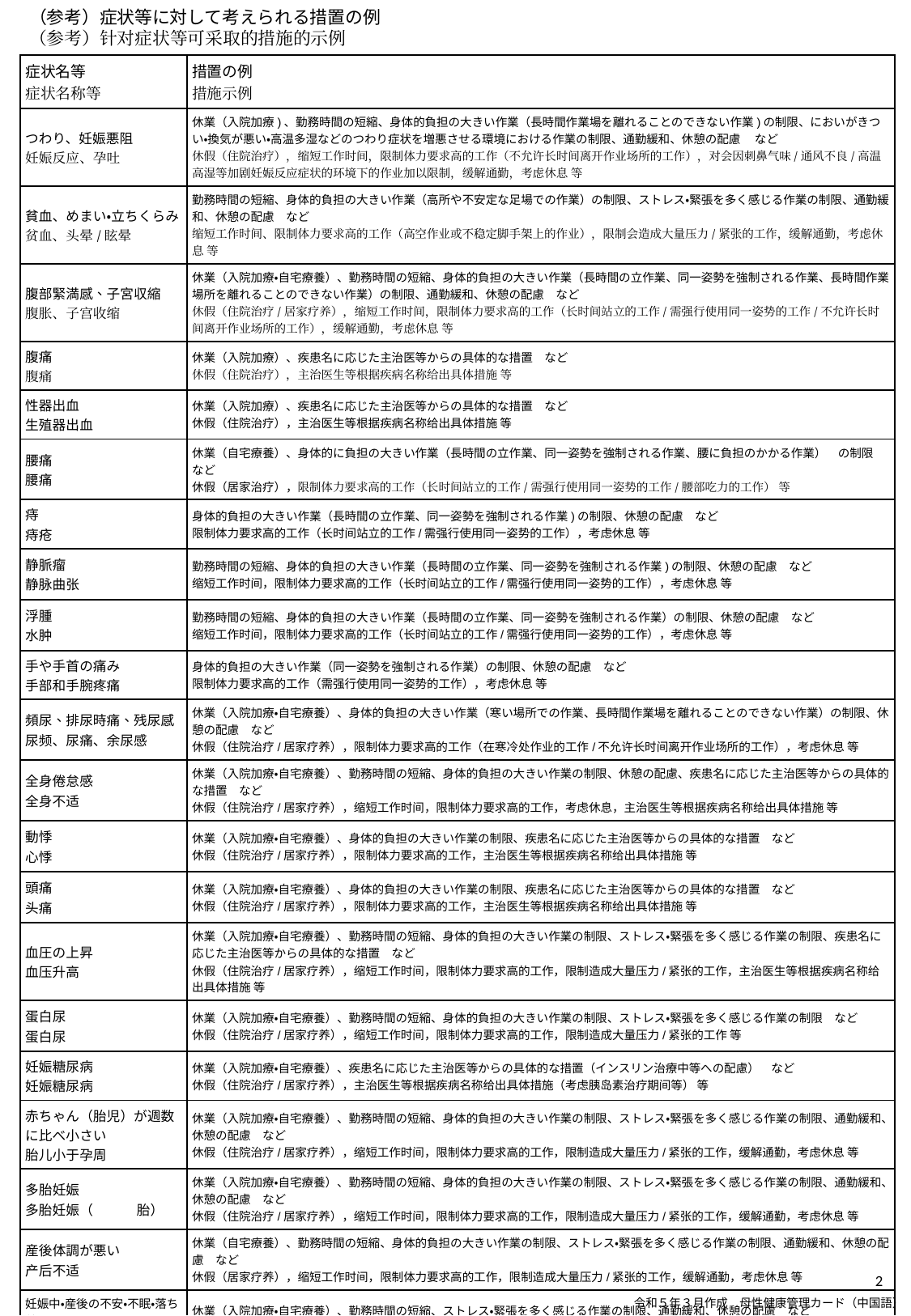

（参考）症状等に対して考えられる措置の例
（参考）针对症状等可采取的措施的示例
| 症状名等 症状名称等 | 措置の例 措施示例 |
| --- | --- |
| つわり、妊娠悪阻 妊娠反应、孕吐 | 休業（入院加療)、勤務時間の短縮、身体的負担の大きい作業（長時間作業場を離れることのできない作業)の制限、においがきつい・換気が悪い・高温多湿などのつわり症状を増悪させる環境における作業の制限、通勤緩和、休憩の配慮　 など 休假（住院治疗），缩短工作时间，限制体力要求高的工作（不允许长时间离开作业场所的工作），对会因刺鼻气味/通风不良/高温高湿等加剧妊娠反应症状的环境下的作业加以限制，缓解通勤，考虑休息 等 |
| 貧血、めまい・立ちくらみ 贫血、头晕/眩晕 | 勤務時間の短縮、身体的負担の大きい作業（高所や不安定な足場での作業）の制限、ストレス・緊張を多く感じる作業の制限、通勤緩和、休憩の配慮　など 缩短工作时间、限制体力要求高的工作（高空作业或不稳定脚手架上的作业），限制会造成大量压力/紧张的工作，缓解通勤，考虑休息 等 |
| 腹部緊満感、子宮収縮 腹胀、子宫收缩 | 休業（入院加療・自宅療養）、勤務時間の短縮、身体的負担の大きい作業（長時間の立作業、同一姿勢を強制される作業、長時間作業場所を離れることのできない作業）の制限、通勤緩和、休憩の配慮　など 休假（住院治疗/居家疗养），缩短工作时间，限制体力要求高的工作（长时间站立的工作/需强行使用同一姿势的工作/不允许长时间离开作业场所的工作），缓解通勤，考虑休息 等 |
| 腹痛 腹痛 | 休業（入院加療）、疾患名に応じた主治医等からの具体的な措置　など 休假（住院治疗），主治医生等根据疾病名称给出具体措施 等 |
| 性器出血 生殖器出血 | 休業（入院加療）、疾患名に応じた主治医等からの具体的な措置　など 休假（住院治疗），主治医生等根据疾病名称给出具体措施 等 |
| 腰痛 腰痛 | 休業（自宅療養）、身体的に負担の大きい作業（長時間の立作業、同一姿勢を強制される作業、腰に負担のかかる作業）　の制限　など 休假（居家治疗），限制体力要求高的工作（长时间站立的工作/需强行使用同一姿势的工作/腰部吃力的工作） 等 |
| 痔 痔疮 | 身体的負担の大きい作業（長時間の立作業、同一姿勢を強制される作業)の制限、休憩の配慮　など 限制体力要求高的工作（长时间站立的工作/需强行使用同一姿势的工作），考虑休息 等 |
| 静脈瘤 静脉曲张 | 勤務時間の短縮、身体的負担の大きい作業（長時間の立作業、同一姿勢を強制される作業)の制限、休憩の配慮　など 缩短工作时间，限制体力要求高的工作（长时间站立的工作/需强行使用同一姿势的工作），考虑休息 等 |
| 浮腫 水肿 | 勤務時間の短縮、身体的負担の大きい作業（長時間の立作業、同一姿勢を強制される作業）の制限、休憩の配慮　など 缩短工作时间，限制体力要求高的工作（长时间站立的工作/需强行使用同一姿势的工作），考虑休息 等 |
| 手や手首の痛み 手部和手腕疼痛 | 身体的負担の大きい作業（同一姿勢を強制される作業）の制限、休憩の配慮　など 限制体力要求高的工作（需强行使用同一姿势的工作），考虑休息 等 |
| 頻尿、排尿時痛、残尿感 尿频、尿痛、余尿感 | 休業（入院加療・自宅療養）、身体的負担の大きい作業（寒い場所での作業、長時間作業場を離れることのできない作業）の制限、休憩の配慮　など 休假（住院治疗/居家疗养），限制体力要求高的工作（在寒冷处作业的工作/不允许长时间离开作业场所的工作），考虑休息 等 |
| 全身倦怠感 全身不适 | 休業（入院加療・自宅療養）、勤務時間の短縮、身体的負担の大きい作業の制限、休憩の配慮、疾患名に応じた主治医等からの具体的な措置　など　　 休假（住院治疗/居家疗养），缩短工作时间，限制体力要求高的工作，考虑休息，主治医生等根据疾病名称给出具体措施 等 |
| 動悸 心悸 | 休業（入院加療・自宅療養）、身体的負担の大きい作業の制限、疾患名に応じた主治医等からの具体的な措置　など 休假（住院治疗/居家疗养），限制体力要求高的工作，主治医生等根据疾病名称给出具体措施 等 |
| 頭痛 头痛 | 休業（入院加療・自宅療養）、身体的負担の大きい作業の制限、疾患名に応じた主治医等からの具体的な措置　など　 休假（住院治疗/居家疗养），限制体力要求高的工作，主治医生等根据疾病名称给出具体措施 等 |
| 血圧の上昇 血压升高 | 休業（入院加療・自宅療養）、勤務時間の短縮、身体的負担の大きい作業の制限、ストレス・緊張を多く感じる作業の制限、疾患名に応じた主治医等からの具体的な措置　など 休假（住院治疗/居家疗养），缩短工作时间，限制体力要求高的工作，限制造成大量压力/紧张的工作，主治医生等根据疾病名称给出具体措施 等 |
| 蛋白尿　 蛋白尿 | 休業（入院加療・自宅療養）、勤務時間の短縮、身体的負担の大きい作業の制限、ストレス・緊張を多く感じる作業の制限　など　 休假（住院治疗/居家疗养），缩短工作时间，限制体力要求高的工作，限制造成大量压力/紧张的工作 等 |
| 妊娠糖尿病 妊娠糖尿病 | 休業（入院加療・自宅療養）、疾患名に応じた主治医等からの具体的な措置（インスリン治療中等への配慮）　など　 休假（住院治疗/居家疗养），主治医生等根据疾病名称给出具体措施（考虑胰岛素治疗期间等） 等 |
| 赤ちゃん（胎児）が週数に比べ小さい 胎儿小于孕周 | 休業（入院加療・自宅療養）、勤務時間の短縮、身体的負担の大きい作業の制限、ストレス・緊張を多く感じる作業の制限、通勤緩和、休憩の配慮　など 休假（住院治疗/居家疗养），缩短工作时间，限制体力要求高的工作，限制造成大量压力/紧张的工作，缓解通勤，考虑休息 等 |
| 多胎妊娠 多胎妊娠（ 　　　胎） | 休業（入院加療・自宅療養）、勤務時間の短縮、身体的負担の大きい作業の制限、ストレス・緊張を多く感じる作業の制限、通勤緩和、休憩の配慮　など 休假（住院治疗/居家疗养），缩短工作时间，限制体力要求高的工作，限制造成大量压力/紧张的工作，缓解通勤，考虑休息 等 |
| 産後体調が悪い 产后不适 | 休業（自宅療養）、勤務時間の短縮、身体的負担の大きい作業の制限、ストレス・緊張を多く感じる作業の制限、通勤緩和、休憩の配慮　など 休假（居家疗养），缩短工作时间，限制体力要求高的工作，限制造成大量压力/紧张的工作，缓解通勤，考虑休息 等 |
| 妊娠中・産後の不安・不眠・落ち着かないなど 孕期及产后焦虑/失眠/烦躁等 | 休業（入院加療・自宅療養）、勤務時間の短縮、ストレス・緊張を多く感じる作業の制限、通勤緩和、休憩の配慮　など 休假（住院治疗/居家疗养），缩短工作时间，限制造成大量压力/紧张的工作，缓解通勤，考虑休息 等 |
| 合併症等（自由記載）　 并发症等（自由记述） | 疾患名に応じた主治医等からの具体的な措置、もしくは上記の症状名等から参照できる措置　など 主治医生等根据疾病名称给出具体措施，或可根据上述症状名称等参考的措施 等 |
2
令和５年３月作成　母性健康管理カード（中国語）